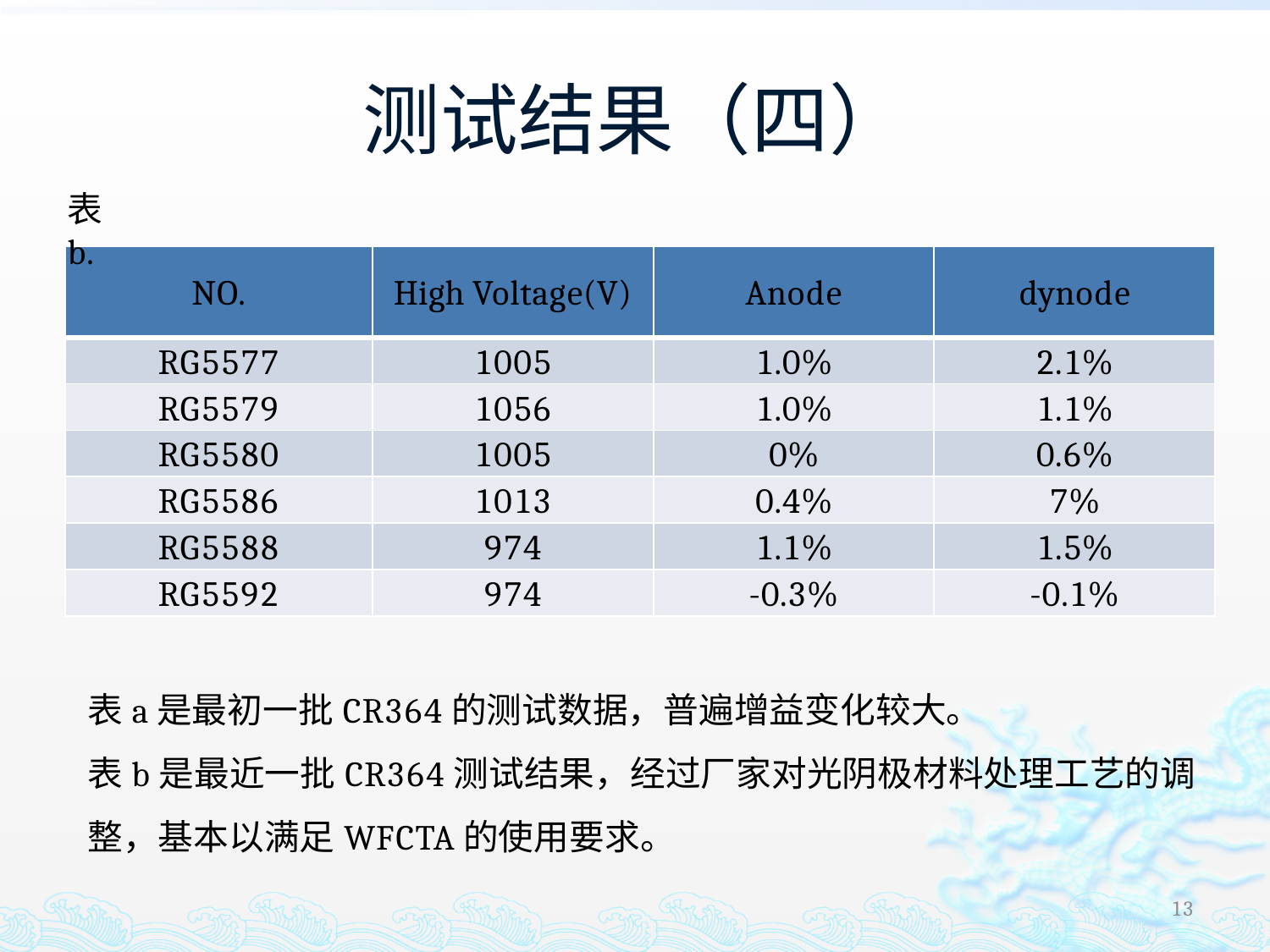

# 测试结果（四）
表b.
| NO. | High Voltage(V) | Anode | dynode |
| --- | --- | --- | --- |
| RG5577 | 1005 | 1.0% | 2.1% |
| RG5579 | 1056 | 1.0% | 1.1% |
| RG5580 | 1005 | 0% | 0.6% |
| RG5586 | 1013 | 0.4% | 7% |
| RG5588 | 974 | 1.1% | 1.5% |
| RG5592 | 974 | -0.3% | -0.1% |
表a是最初一批CR364的测试数据，普遍增益变化较大。
表b是最近一批CR364测试结果，经过厂家对光阴极材料处理工艺的调整，基本以满足WFCTA的使用要求。
13